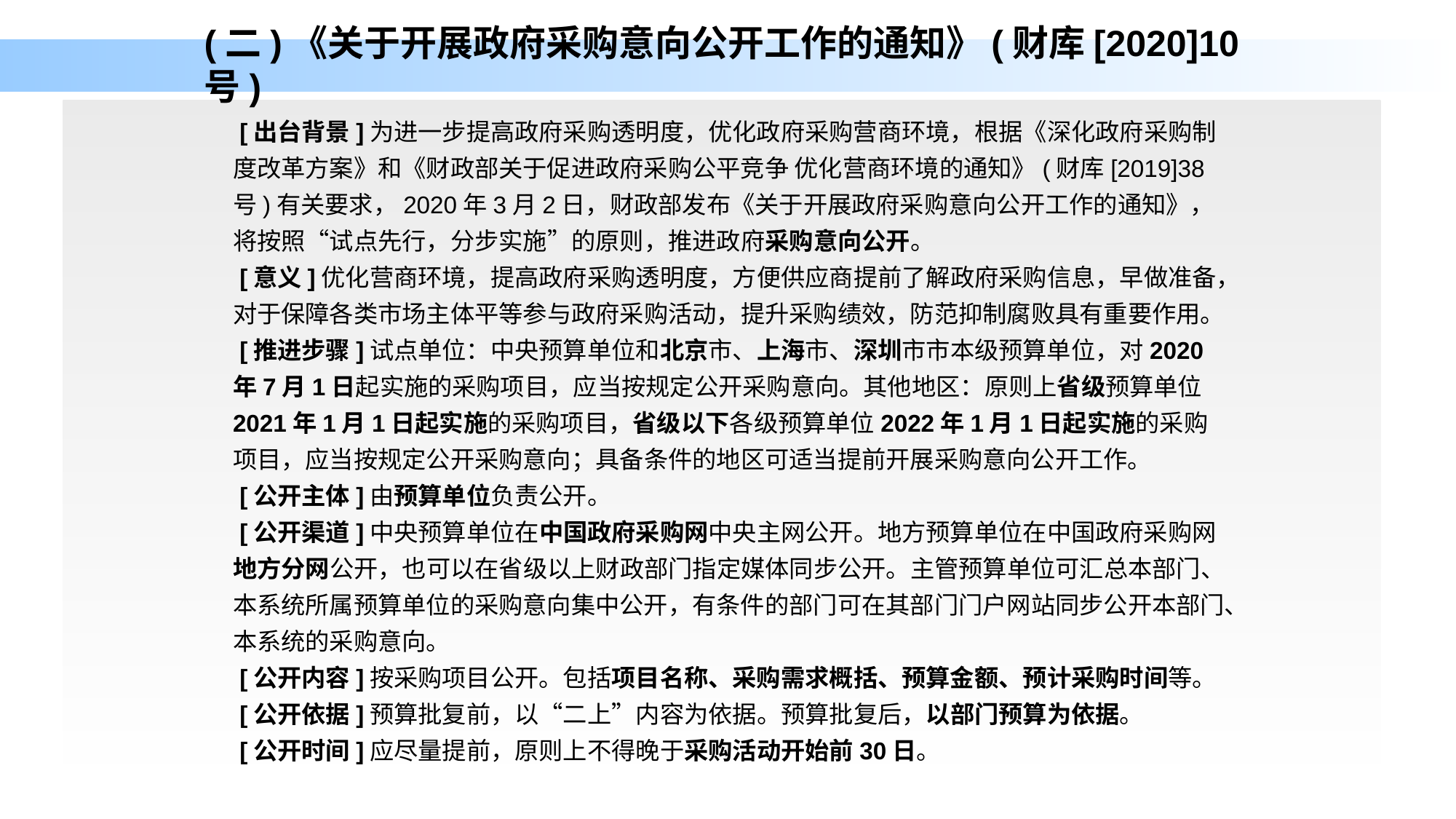

# (二)《关于开展政府采购意向公开工作的通知》(财库[2020]10号)
 [出台背景]为进一步提高政府采购透明度，优化政府采购营商环境，根据《深化政府采购制度改革方案》和《财政部关于促进政府采购公平竞争 优化营商环境的通知》(财库[2019]38号)有关要求，2020年3月2日，财政部发布《关于开展政府采购意向公开工作的通知》，将按照“试点先行，分步实施”的原则，推进政府采购意向公开。
 [意义]优化营商环境，提高政府采购透明度，方便供应商提前了解政府采购信息，早做准备，对于保障各类市场主体平等参与政府采购活动，提升采购绩效，防范抑制腐败具有重要作用。
 [推进步骤]试点单位：中央预算单位和北京市、上海市、深圳市市本级预算单位，对2020年7月1日起实施的采购项目，应当按规定公开采购意向。其他地区：原则上省级预算单位2021年1月1日起实施的采购项目，省级以下各级预算单位2022年1月1日起实施的采购项目，应当按规定公开采购意向；具备条件的地区可适当提前开展采购意向公开工作。
 [公开主体]由预算单位负责公开。
 [公开渠道]中央预算单位在中国政府采购网中央主网公开。地方预算单位在中国政府采购网地方分网公开，也可以在省级以上财政部门指定媒体同步公开。主管预算单位可汇总本部门、本系统所属预算单位的采购意向集中公开，有条件的部门可在其部门门户网站同步公开本部门、本系统的采购意向。
 [公开内容]按采购项目公开。包括项目名称、采购需求概括、预算金额、预计采购时间等。
 [公开依据]预算批复前，以“二上”内容为依据。预算批复后，以部门预算为依据。
 [公开时间]应尽量提前，原则上不得晚于采购活动开始前30日。